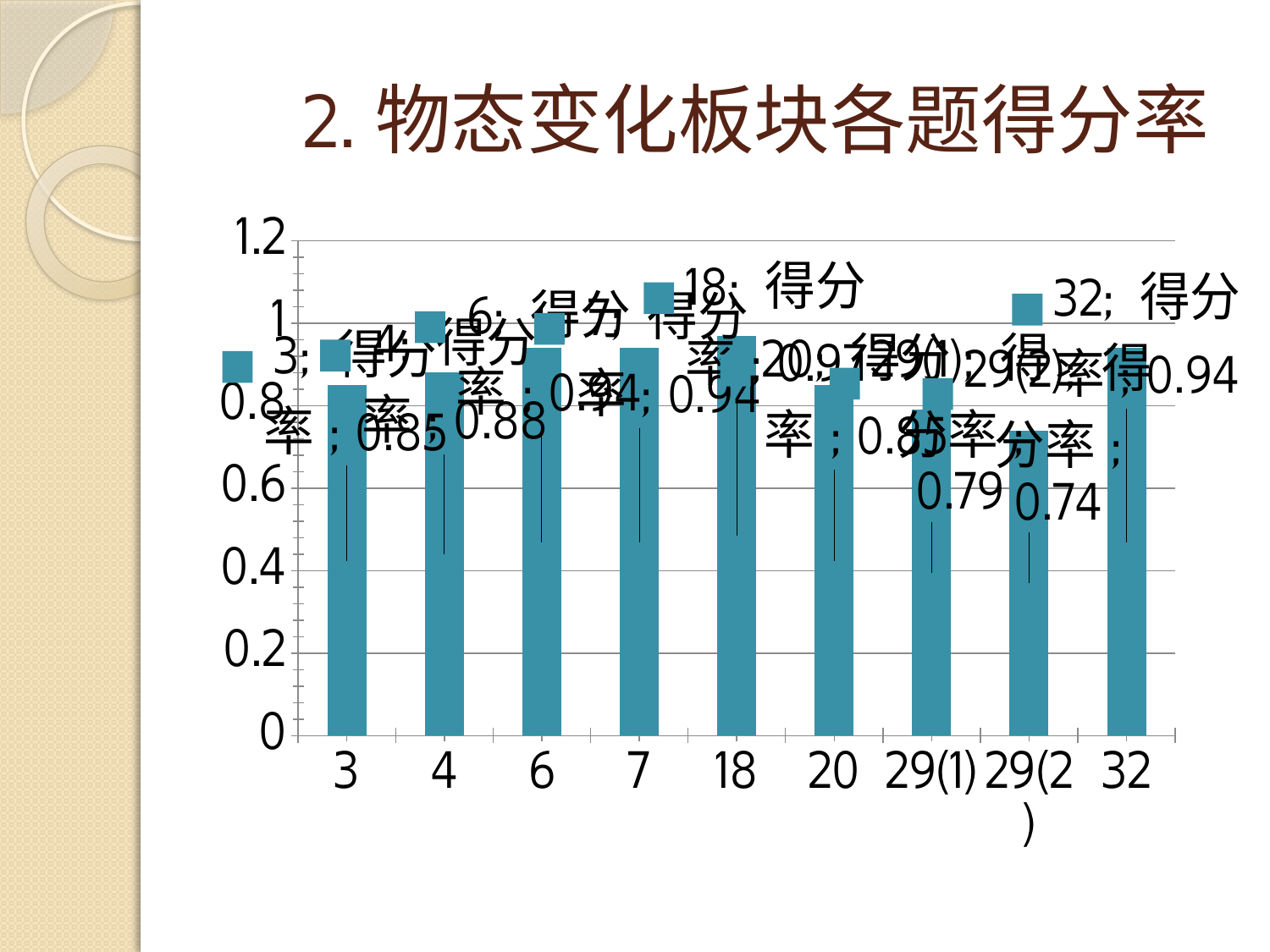

# 2.物态变化板块各题得分率

### Chart

| Category | 得分率 |
|---|---|
| 3 | 0.85 |
| 4 | 0.88 |
| 6 | 0.94 |
| 7 | 0.94 |
| 18 | 0.97 |
| 20 | 0.85 |
| 29(1) | 0.79 |
| 29(2) | 0.74 |
| 32 | 0.94 |